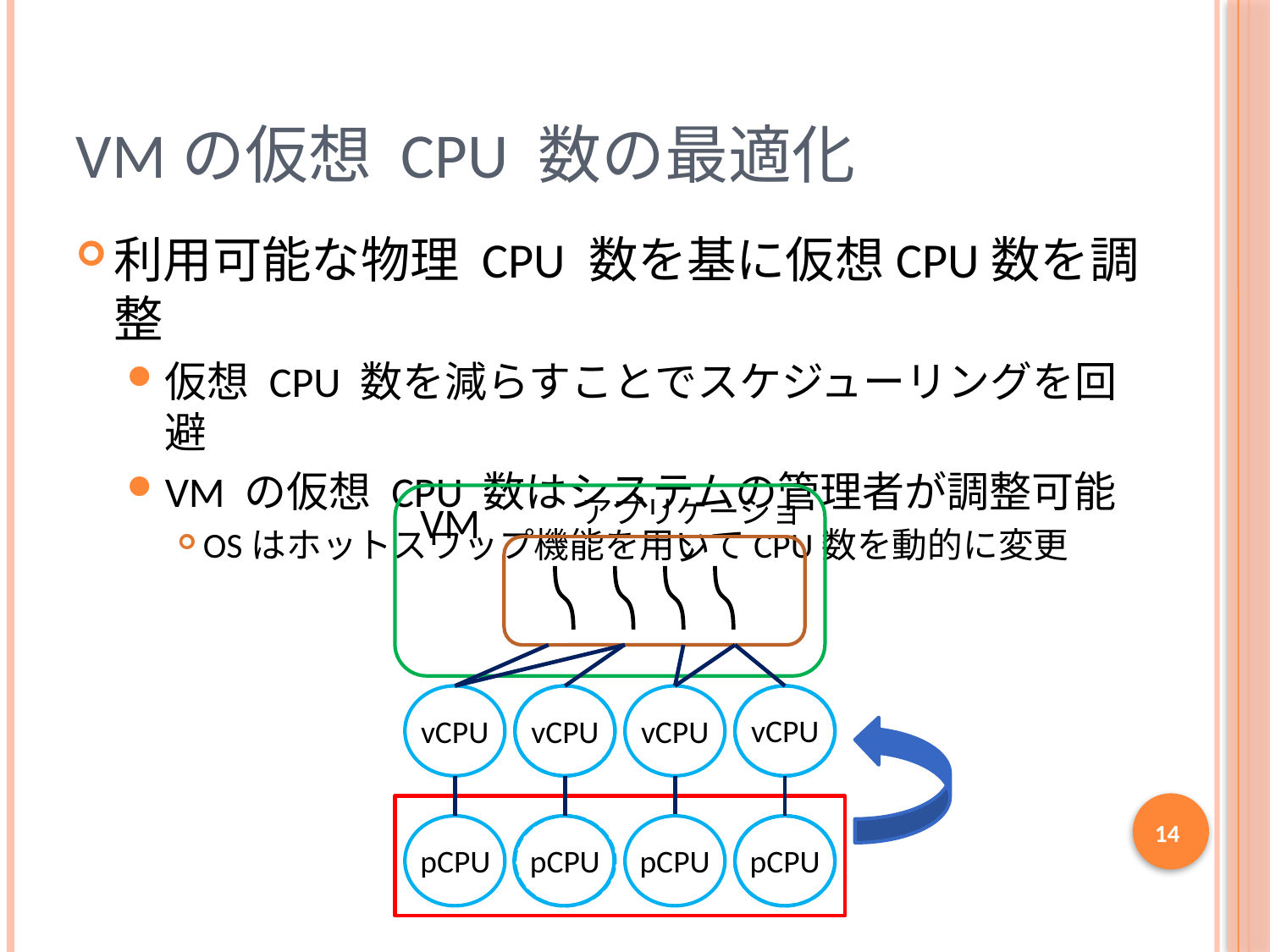

# VMの仮想 CPU 数の最適化
利用可能な物理 CPU 数を基に仮想CPU数を調整
仮想 CPU 数を減らすことでスケジューリングを回避
VM の仮想 CPU 数はシステムの管理者が調整可能
OSはホットスワップ機能を用いてCPU数を動的に変更

アプリケーション
VM

vCPU
vCPU
vCPU
vCPU

14

pCPU
pCPU
pCPU
pCPU